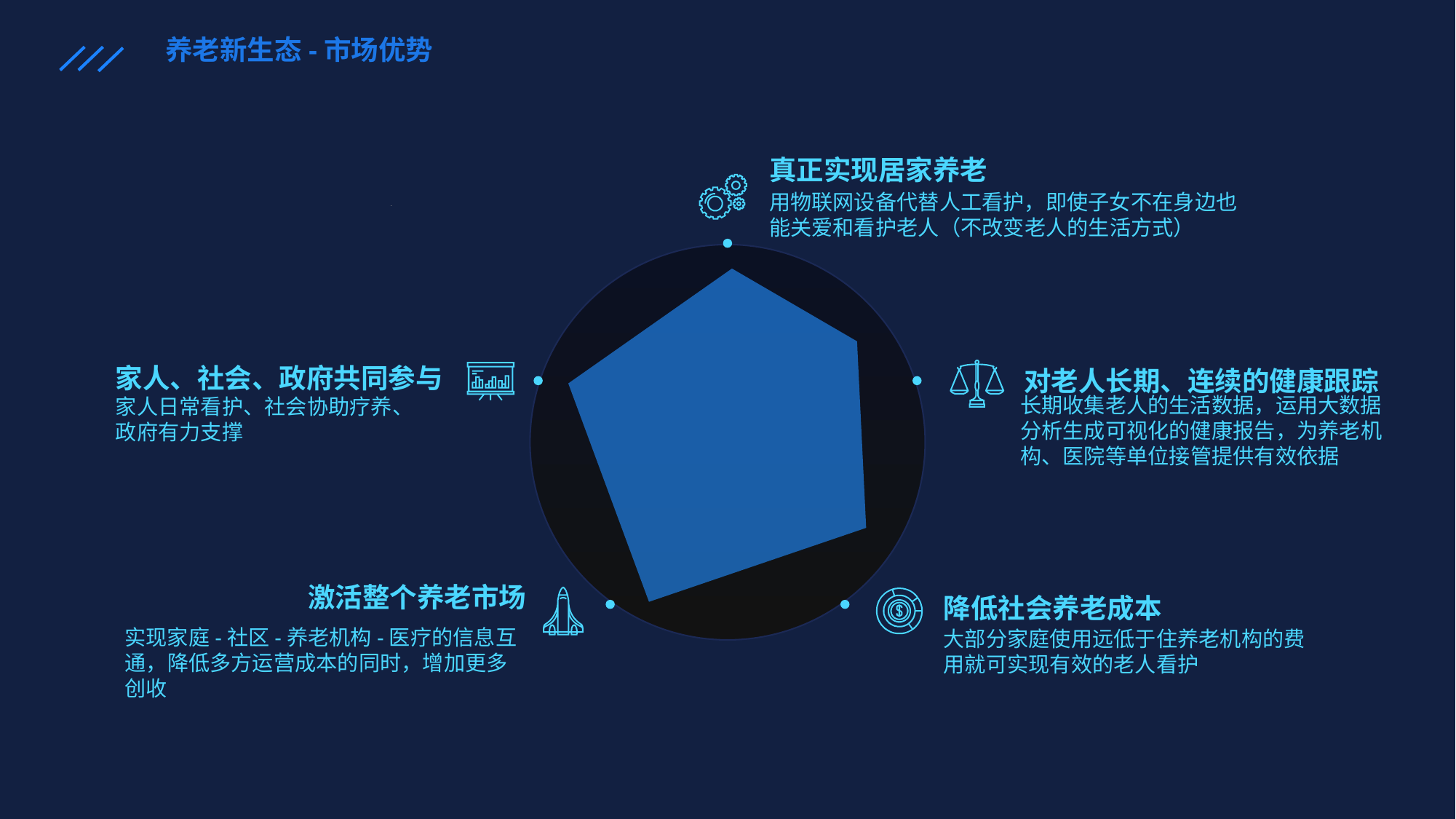

养老新生态-市场优势
真正实现居家养老
用物联网设备代替人工看护，即使子女不在身边也能关爱和看护老人（不改变老人的生活方式）

### Chart

| Category |
|---|

家人、社会、政府共同参与
家人日常看护、社会协助疗养、政府有力支撑

对老人长期、连续的健康跟踪
长期收集老人的生活数据，运用大数据分析生成可视化的健康报告，为养老机构、医院等单位接管提供有效依据

降低社会养老成本
大部分家庭使用远低于住养老机构的费用就可实现有效的老人看护

激活整个养老市场
实现家庭-社区-养老机构-医疗的信息互通，降低多方运营成本的同时，增加更多创收